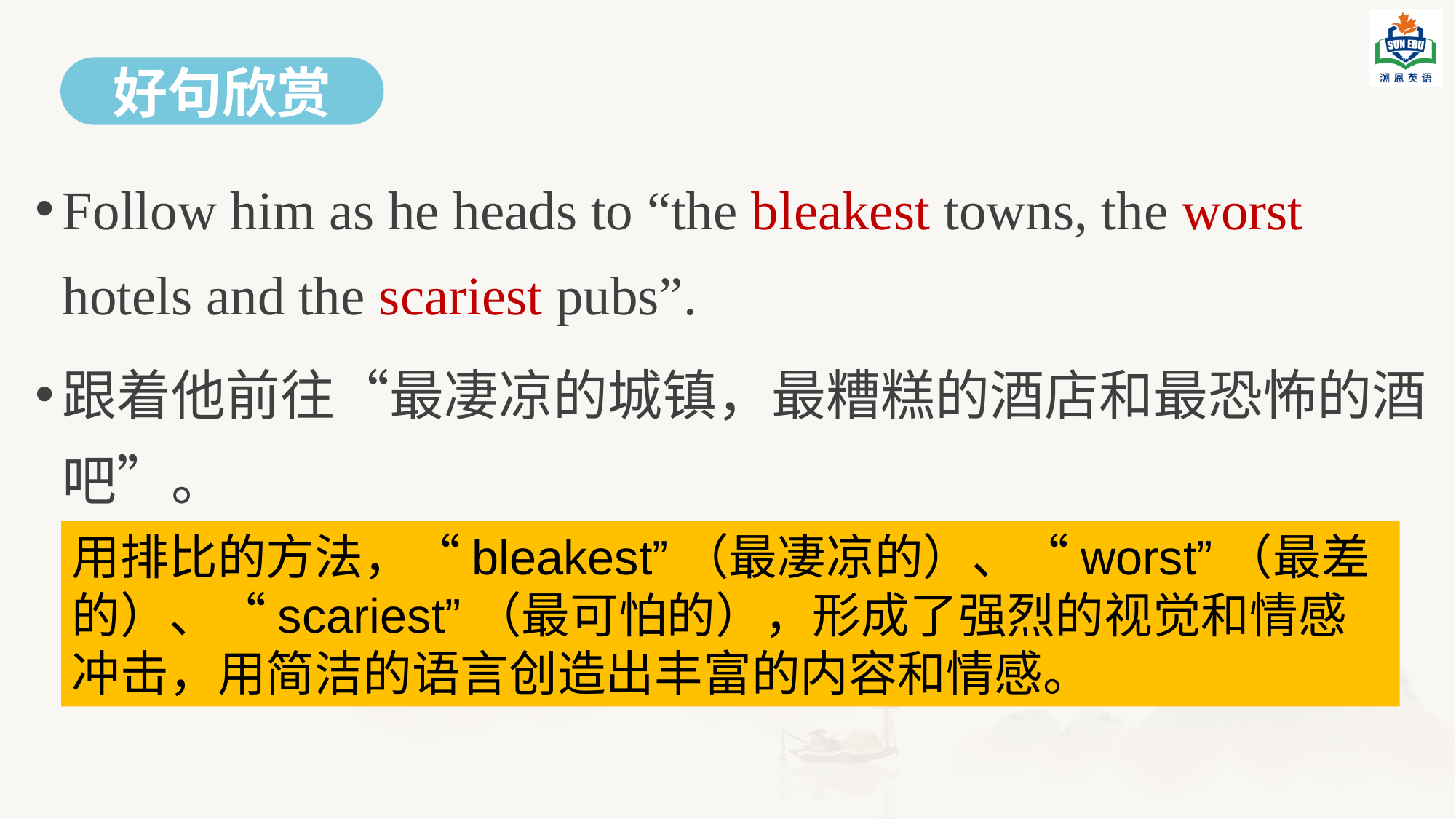

#
好句欣赏
Follow him as he heads to “the bleakest towns, the worst hotels and the scariest pubs”.
跟着他前往“最凄凉的城镇，最糟糕的酒店和最恐怖的酒吧”。
用排比的方法，“bleakest”（最凄凉的）、“worst”（最差的）、“scariest”（最可怕的），形成了强烈的视觉和情感冲击，用简洁的语言创造出丰富的内容和情感。